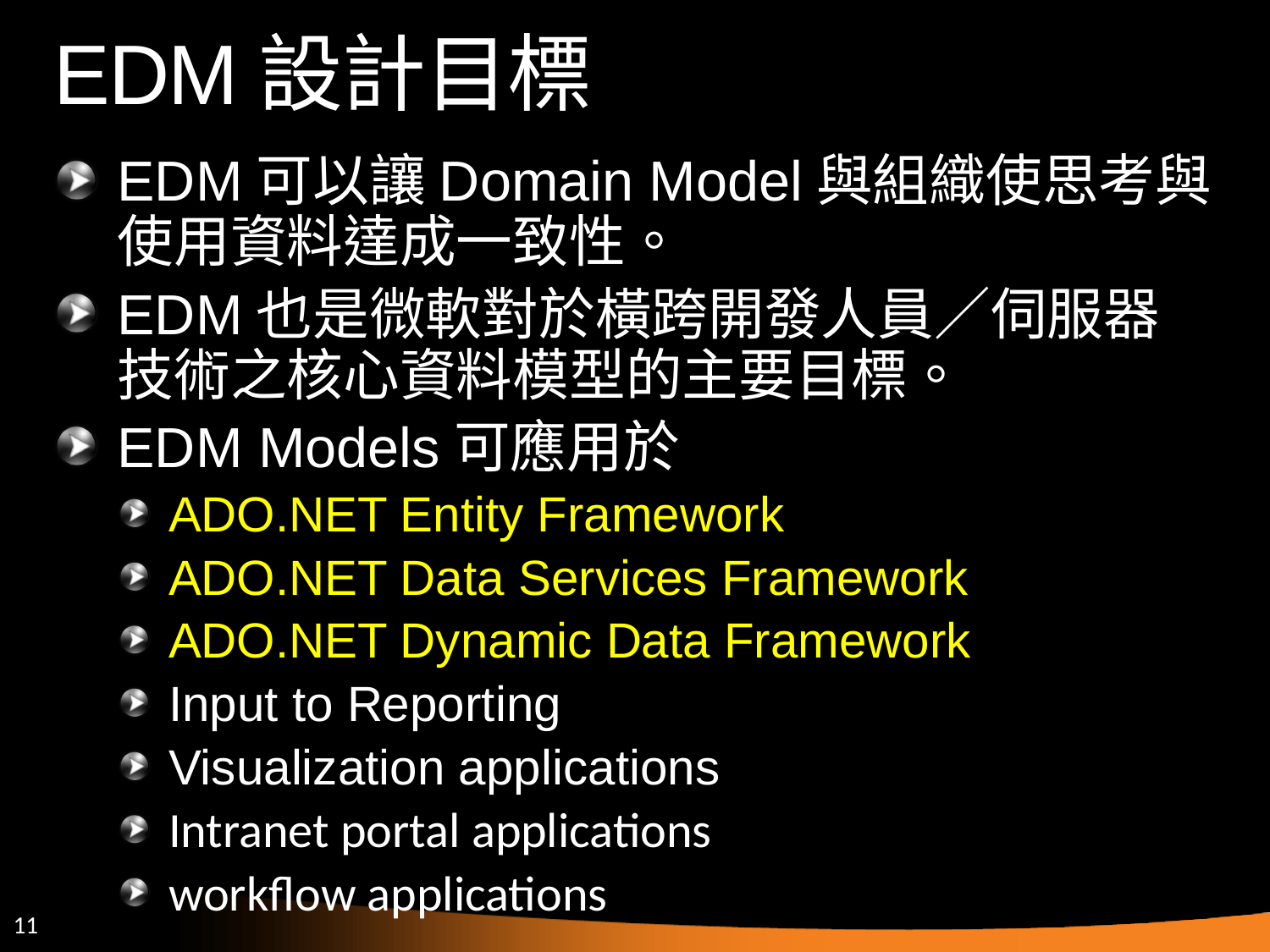

# EDM設計目標
EDM可以讓Domain Model與組織使思考與使用資料達成一致性。
EDM也是微軟對於橫跨開發人員／伺服器技術之核心資料模型的主要目標。
EDM Models可應用於
ADO.NET Entity Framework
ADO.NET Data Services Framework
ADO.NET Dynamic Data Framework
Input to Reporting
Visualization applications
Intranet portal applications
workflow applications